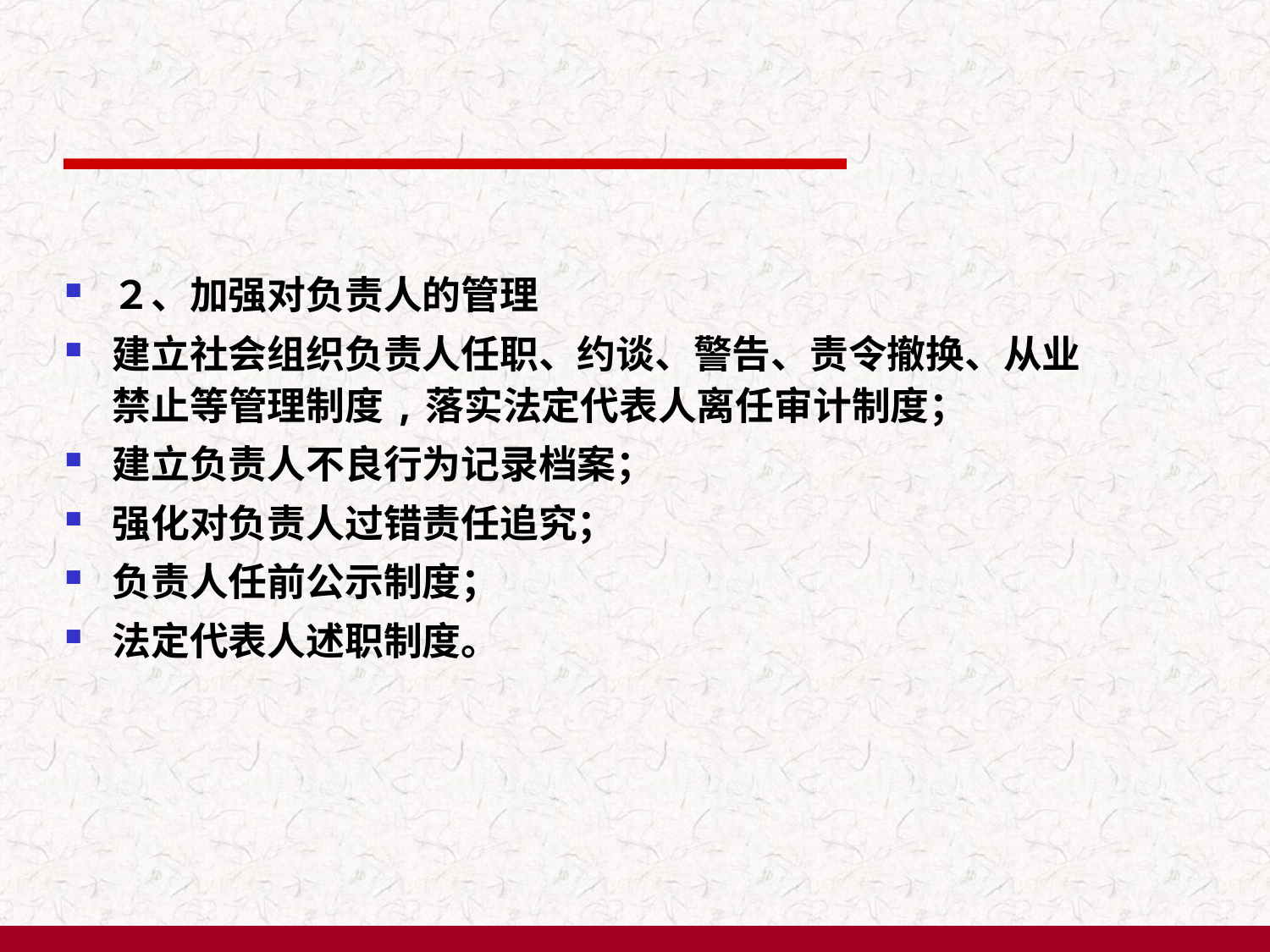

２、加强对负责人的管理
建立社会组织负责人任职、约谈、警告、责令撤换、从业禁止等管理制度,落实法定代表人离任审计制度；
建立负责人不良行为记录档案；
强化对负责人过错责任追究；
负责人任前公示制度；
法定代表人述职制度。